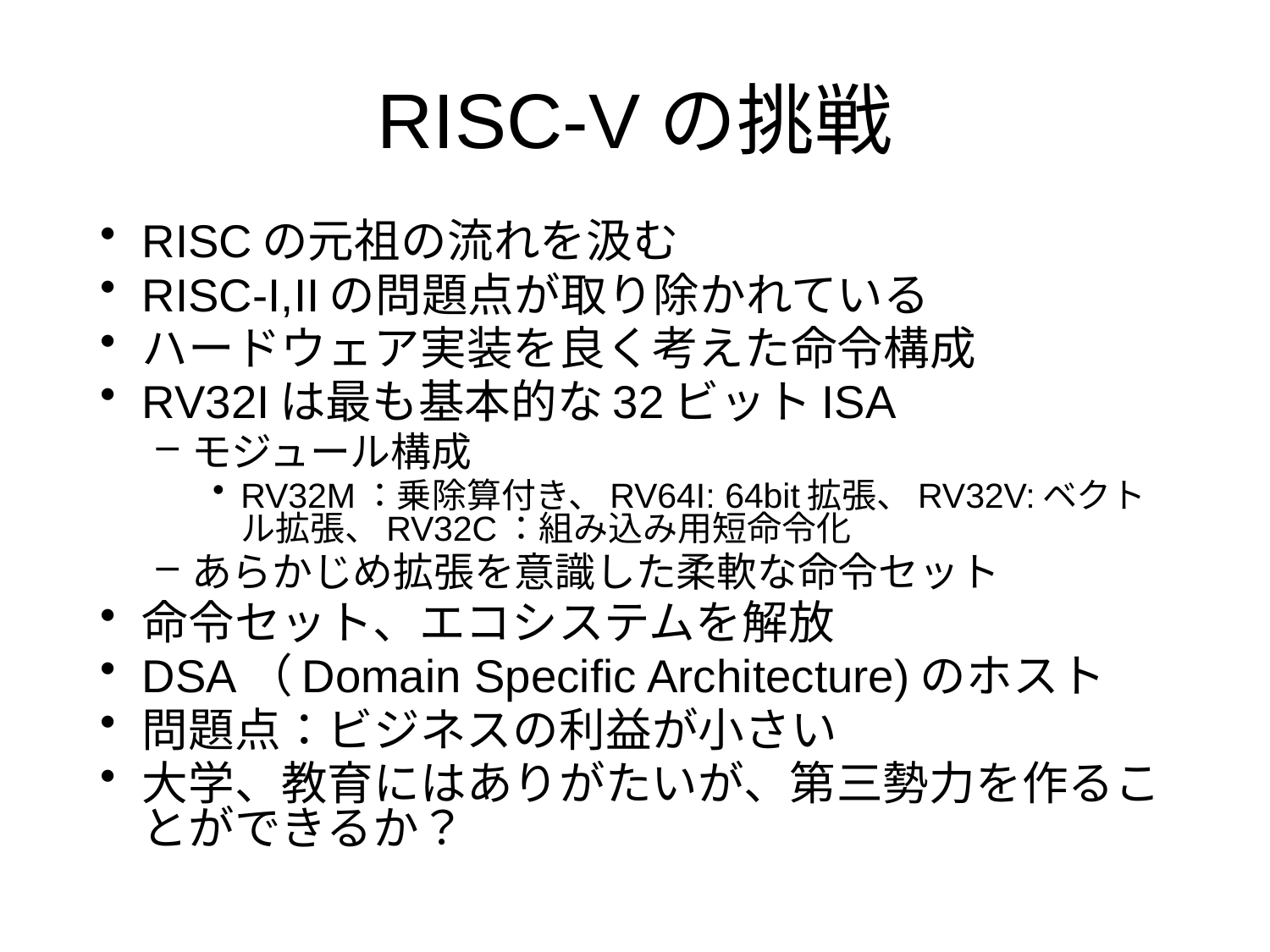

# RISC-Vの挑戦
RISCの元祖の流れを汲む
RISC-I,IIの問題点が取り除かれている
ハードウェア実装を良く考えた命令構成
RV32Iは最も基本的な32ビットISA
モジュール構成
RV32M：乗除算付き、RV64I: 64bit拡張、RV32V:ベクトル拡張、RV32C：組み込み用短命令化
あらかじめ拡張を意識した柔軟な命令セット
命令セット、エコシステムを解放
DSA（Domain Specific Architecture)のホスト
問題点：ビジネスの利益が小さい
大学、教育にはありがたいが、第三勢力を作ることができるか？